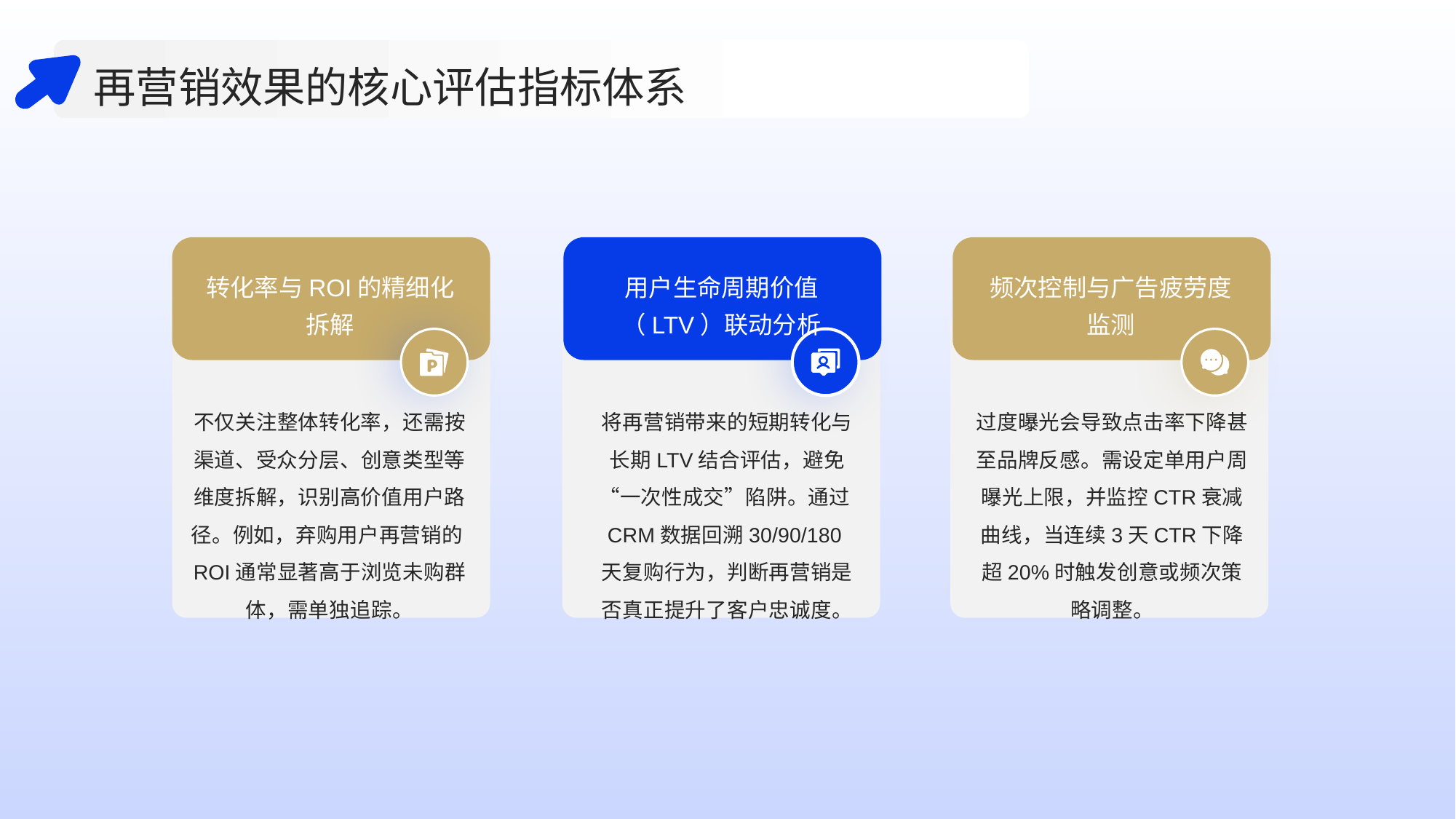

再营销效果的核心评估指标体系

转化率与ROI的精细化拆解
用户生命周期价值（LTV）联动分析
频次控制与广告疲劳度监测

不仅关注整体转化率，还需按渠道、受众分层、创意类型等维度拆解，识别高价值用户路径。例如，弃购用户再营销的ROI通常显著高于浏览未购群体，需单独追踪。
将再营销带来的短期转化与长期LTV结合评估，避免“一次性成交”陷阱。通过CRM数据回溯30/90/180天复购行为，判断再营销是否真正提升了客户忠诚度。
过度曝光会导致点击率下降甚至品牌反感。需设定单用户周曝光上限，并监控CTR衰减曲线，当连续3天CTR下降超20%时触发创意或频次策略调整。